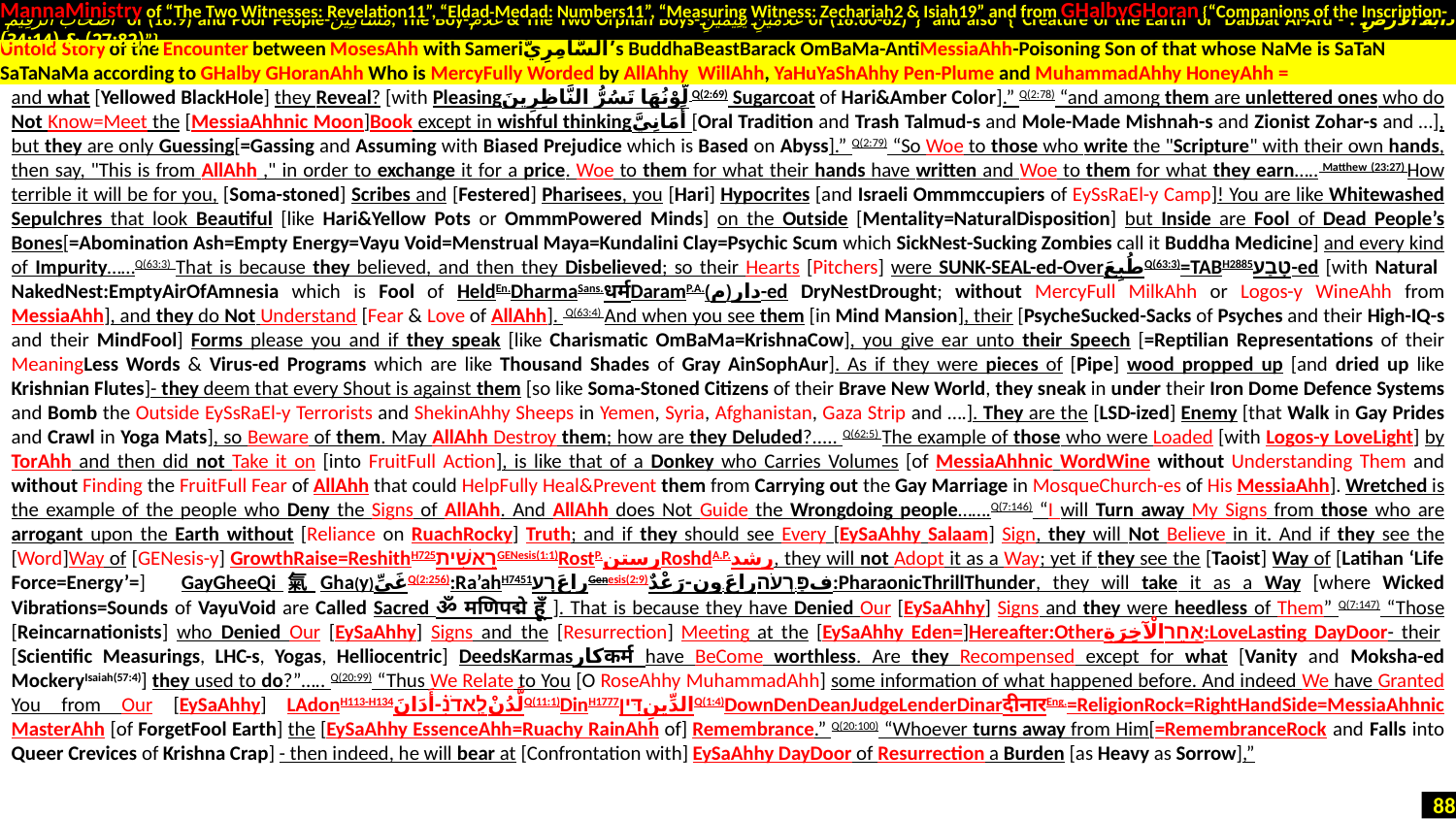

MannaMinistry of “The Two Witnesses: Revelation11”, “Eldad-Medad: Numbers11”, “Measuring Witness: Zechariah2 & Isiah19” and from GHalbyGHoran {“Companions of the Inscription-
 أَصْحَابَ الرَّقِيمِ  of (18:9) and Poor People-مَسَاكِينَ, The Boy-غُلَامُ & The Two Orphan Boys-غُلَامَيْنِ يَتِيمَيْنِ of (18:60-82)”}  and also  {“Creature of the Earth  or  Dabbat Al-Ard - دَابَّةُ الْأَرْضِ : (27:82) & (34:14)”}

and what [Yellowed BlackHole] they Reveal? [with Pleasingلَّوْنُهَا تَسُرُّ النَّاظِرِينَ Q(2:69) Sugarcoat of Hari&Amber Color].” Q(2:78) “and among them are unlettered ones who do Not Know=Meet the [MessiaAhhnic Moon]Book except in wishful thinkingأَمَانِيَّ [Oral Tradition and Trash Talmud-s and Mole-Made Mishnah-s and Zionist Zohar-s and …], but they are only Guessing[=Gassing and Assuming with Biased Prejudice which is Based on Abyss].” Q(2:79) “So Woe to those who write the "Scripture" with their own hands, then say, "This is from AllAhh ," in order to exchange it for a price. Woe to them for what their hands have written and Woe to them for what they earn….. Matthew (23:27) How terrible it will be for you, [Soma-stoned] Scribes and [Festered] Pharisees, you [Hari] Hypocrites [and Israeli Ommmccupiers of EySsRaEl-y Camp]! You are like Whitewashed Sepulchres that look Beautiful [like Hari&Yellow Pots or OmmmPowered Minds] on the Outside [Mentality=NaturalDisposition] but Inside are Fool of Dead People’s Bones[=Abomination Ash=Empty Energy=Vayu Void=Menstrual Maya=Kundalini Clay=Psychic Scum which SickNest-Sucking Zombies call it Buddha Medicine] and every kind of Impurity……Q(63:3) That is because they believed, and then they Disbelieved; so their Hearts [Pitchers] were SUNK-SEAL-ed-OverطُبِعَQ(63:3)=TABH2885טָבַע-ed [with Natural  NakedNest:EmptyAirOfAmnesia which is Fool of HeldEn.DharmaSans.धर्मDaramP.A.دار(م)-ed DryNestDrought; without MercyFull MilkAhh or Logos-y WineAhh from MessiaAhh], and they do Not Understand [Fear & Love of AllAhh].  Q(63:4) And when you see them [in Mind Mansion], their [PsycheSucked-Sacks of Psyches and their High-IQ-s and their MindFool] Forms please you and if they speak [like Charismatic OmBaMa=KrishnaCow], you give ear unto their Speech [=Reptilian Representations of their MeaningLess Words & Virus-ed Programs which are like Thousand Shades of Gray AinSophAur]. As if they were pieces of [Pipe] wood propped up [and dried up like Krishnian Flutes]- they deem that every Shout is against them [so like Soma-Stoned Citizens of their Brave New World, they sneak in under their Iron Dome Defence Systems and Bomb the Outside EySsRaEl-y Terrorists and ShekinAhhy Sheeps in Yemen, Syria, Afghanistan, Gaza Strip and ….]. They are the [LSD-ized] Enemy [that Walk in Gay Prides and Crawl in Yoga Mats], so Beware of them. May AllAhh Destroy them; how are they Deluded?..... Q(62:5) The example of those who were Loaded [with Logos-y LoveLight] by TorAhh and then did not Take it on [into FruitFull Action], is like that of a Donkey who Carries Volumes [of MessiaAhhnic WordWine without Understanding Them and without Finding the FruitFull Fear of AllAhh that could HelpFully Heal&Prevent them from Carrying out the Gay Marriage in MosqueChurch-es of His MessiaAhh]. Wretched is the example of the people who Deny the Signs of AllAhh. And AllAhh does Not Guide the Wrongdoing people…….Q(7:146) “I will Turn away My Signs from those who are arrogant upon the Earth without [Reliance on RuachRocky] Truth; and if they should see Every [EySaAhhy Salaam] Sign, they will Not Believe in it. And if they see the [Word]Way of [GENesis-y] GrowthRaise=ReshithH725רֵאשִׁיתGENesis(1:1)RostP.رستنRoshdA.P.رشد, they will not Adopt it as a Way; yet if they see the [Taoist] Way of [Latihan ‘Life Force=Energy’=]   GayGheeQi氣Gha(y)غَيِّQ(2:256):Ra’ahH7451راعَרָעGenesis(2:9)فפַּ.רְעֹהراعَ.ون-رَعْدٌ:PharaonicThrillThunder, they will take it as a Way [where Wicked Vibrations=Sounds of VayuVoid are Called Sacred ॐ मणिपद्मे हूँ ]. That is because they have Denied Our [EySaAhhy] Signs and they were heedless of Them” Q(7:147) “Those [Reincarnationists] who Denied Our [EySaAhhy] Signs and the [Resurrection] Meeting at the [EySaAhhy Eden=]Hereafter:Otherאַחֵרالْآخِرَةِ:LoveLasting DayDoor- their [Scientific Measurings, LHC-s, Yogas, Helliocentric] DeedsKarmasکارकर्म have BeCome worthless. Are they Recompensed except for what [Vanity and Moksha-ed MockeryIsaiah(57:4)] they used to do?”….. Q(20:99) “Thus We Relate to You [O RoseAhhy MuhammadAhh] some information of what happened before. And indeed We have Granted You from Our [EySaAhhy] LAdonH113-H134لَّدُنْלַֽאדֹנִ֗-أَدَانَQ(11:1)DinH1777الدِّينِדִּיןQ(1:4)DownDenDeanJudgeLenderDinarदीनारEng.=ReligionRock=RightHandSide=MessiaAhhnic MasterAhh [of ForgetFool Earth] the [EySaAhhy EssenceAhh=Ruachy RainAhh of] Remembrance.” Q(20:100) “Whoever turns away from Him[=RemembranceRock and Falls into Queer Crevices of Krishna Crap] - then indeed, he will bear at [Confrontation with] EySaAhhy DayDoor of Resurrection a Burden [as Heavy as Sorrow],”
Untold Story of the Encounter between MosesAhh with Sameriالسَّامِرِيُّ’s BuddhaBeastBarack OmBaMa-AntiMessiaAhh-Poisoning Son of that whose NaMe is SaTaN SaTaNaMa according to GHalby GHoranAhh Who is MercyFully Worded by AllAhhy  WillAhh, YaHuYaShAhhy Pen-Plume and MuhammadAhhy HoneyAhh =
88